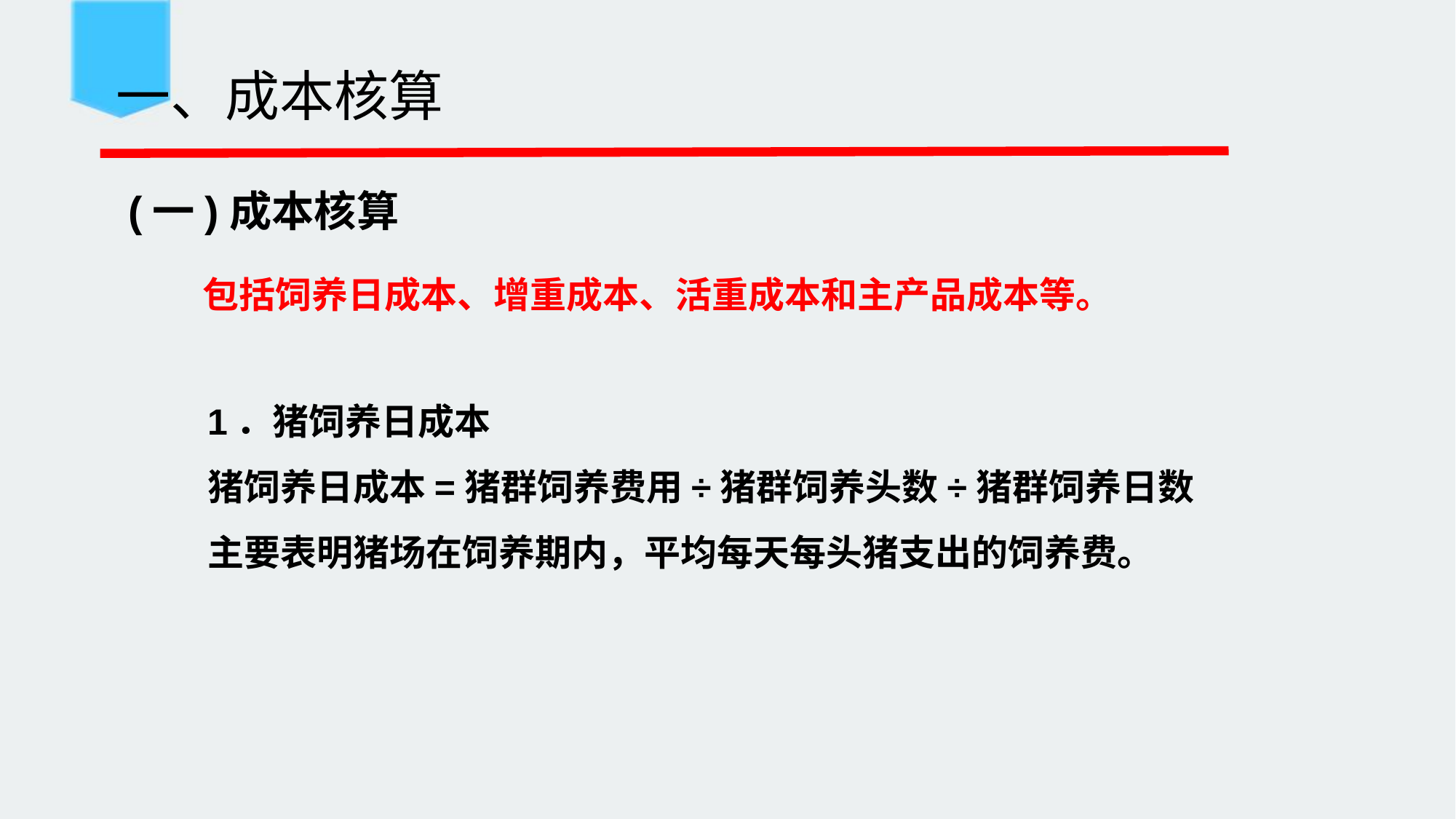

一、成本核算
(一)成本核算
        包括饲养日成本、增重成本、活重成本和主产品成本等。

1．猪饲养日成本
猪饲养日成本=猪群饲养费用÷猪群饲养头数÷猪群饲养日数
主要表明猪场在饲养期内，平均每天每头猪支出的饲养费。